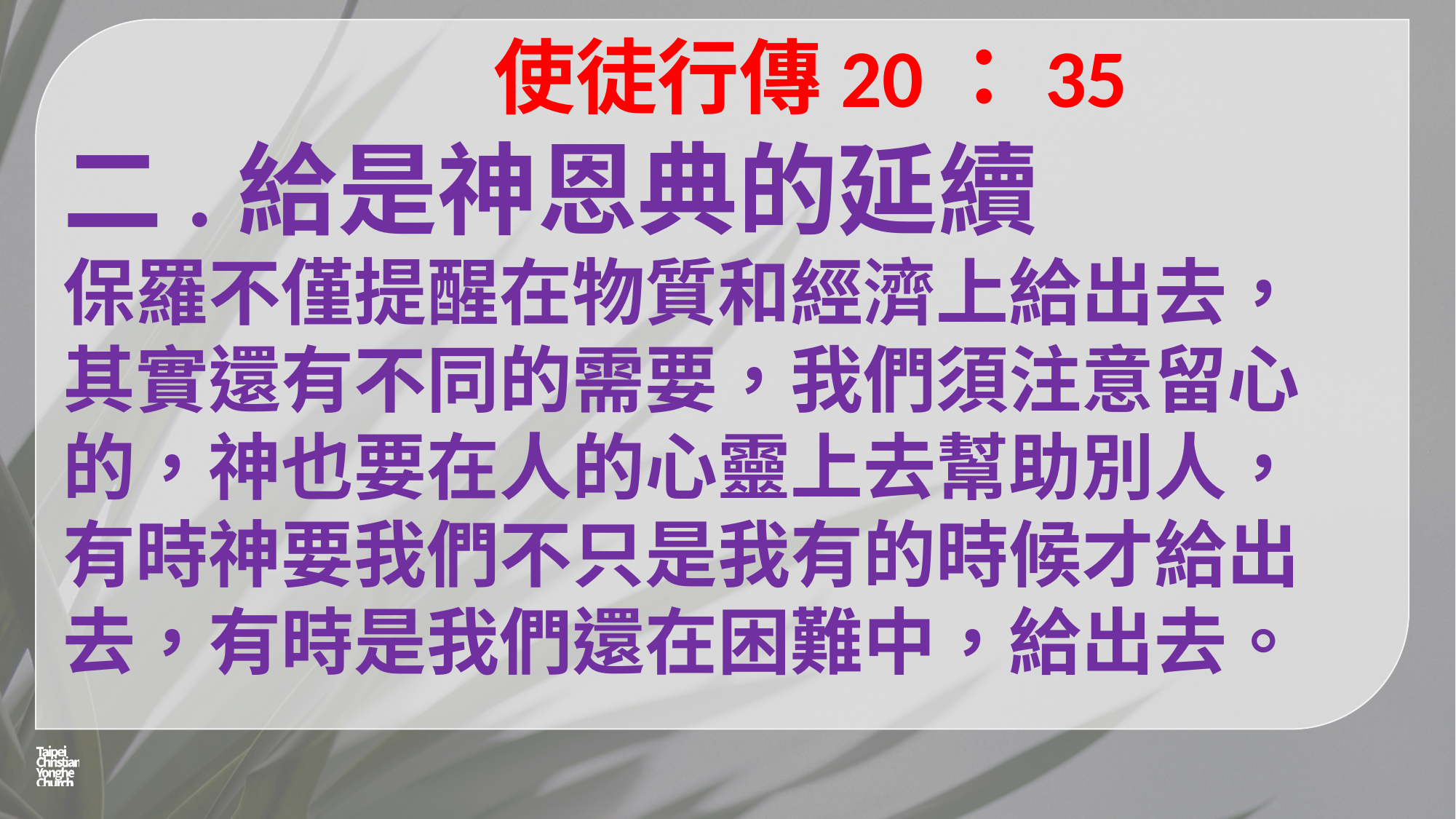

使徒行傳20：35
二.給是神恩典的延續
保羅不僅提醒在物質和經濟上給出去，其實還有不同的需要，我們須注意留心的，神也要在人的心靈上去幫助別人，有時神要我們不只是我有的時候才給出去，有時是我們還在困難中，給出去。